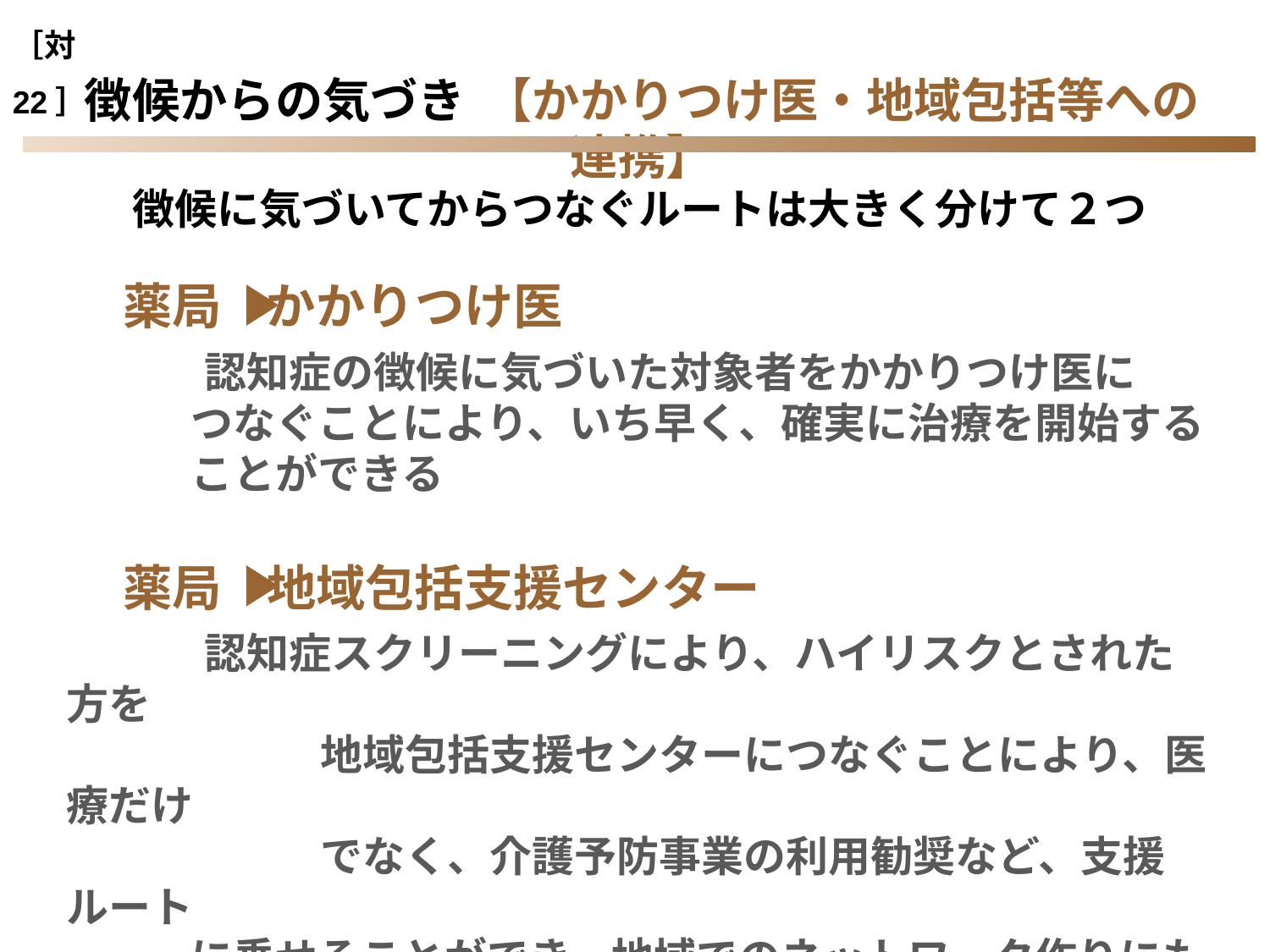

［対22］
徴候からの気づき   【かかりつけ医・地域包括等への連携】

徴候に気づいてからつなぐルートは大きく分けて２つ

    薬局    かかりつけ医
　          認知症の徴候に気づいた対象者をかかりつけ医に
            つなぐことにより、いち早く、確実に治療を開始する
            ことができる

    薬局    地域包括支援センター
　          認知症スクリーニングにより、ハイリスクとされた方を
　　　　　　地域包括支援センターにつなぐことにより、医療だけ
　　　　　　でなく、介護予防事業の利用勧奨など、支援ルート
            に乗せることができ、地域でのネットワーク作りにも
            役立つ